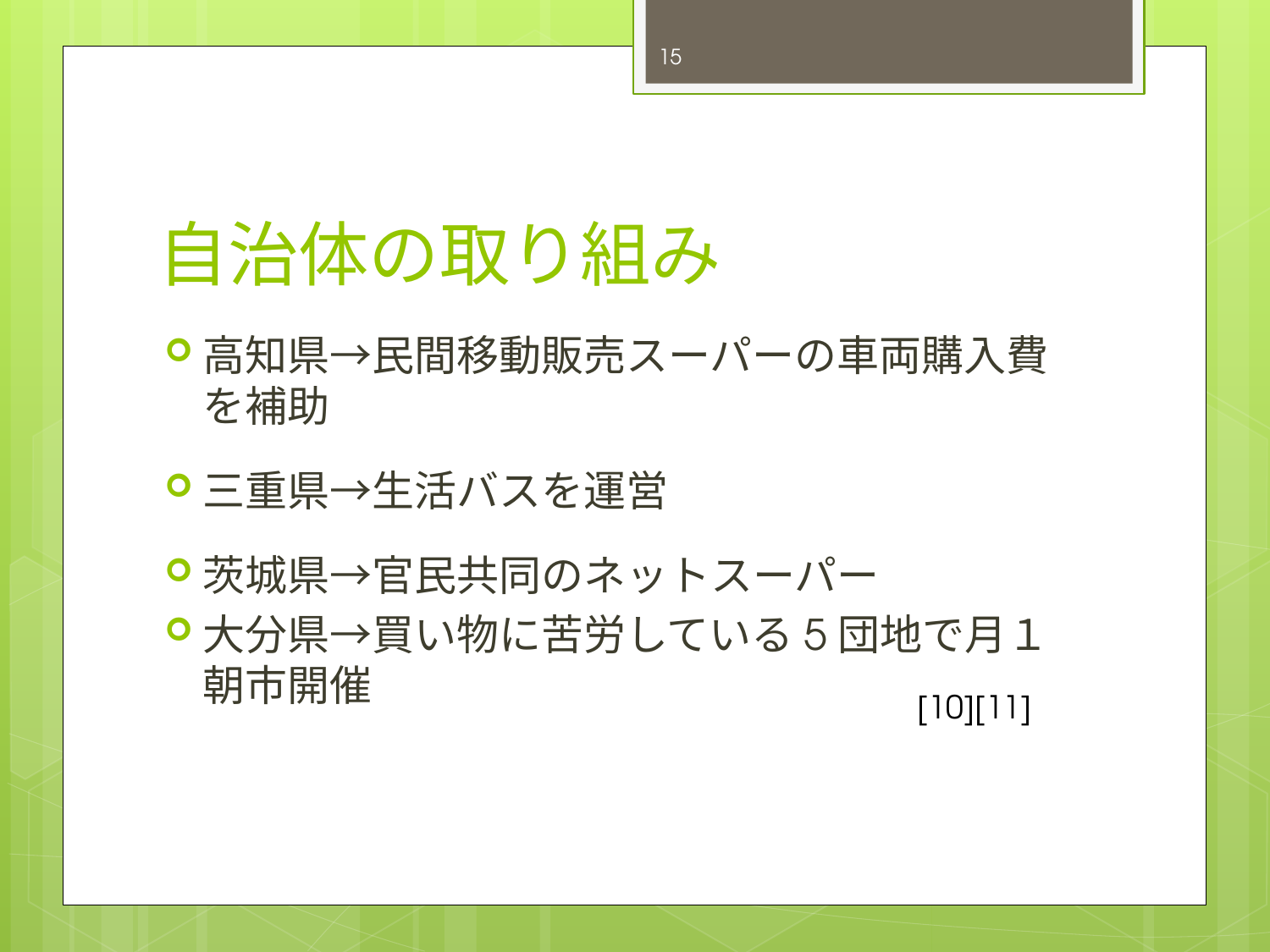

15
# 自治体の取り組み
高知県→民間移動販売スーパーの車両購入費を補助
三重県→生活バスを運営
茨城県→官民共同のネットスーパー
大分県→買い物に苦労している5団地で月１朝市開催
[10][11]